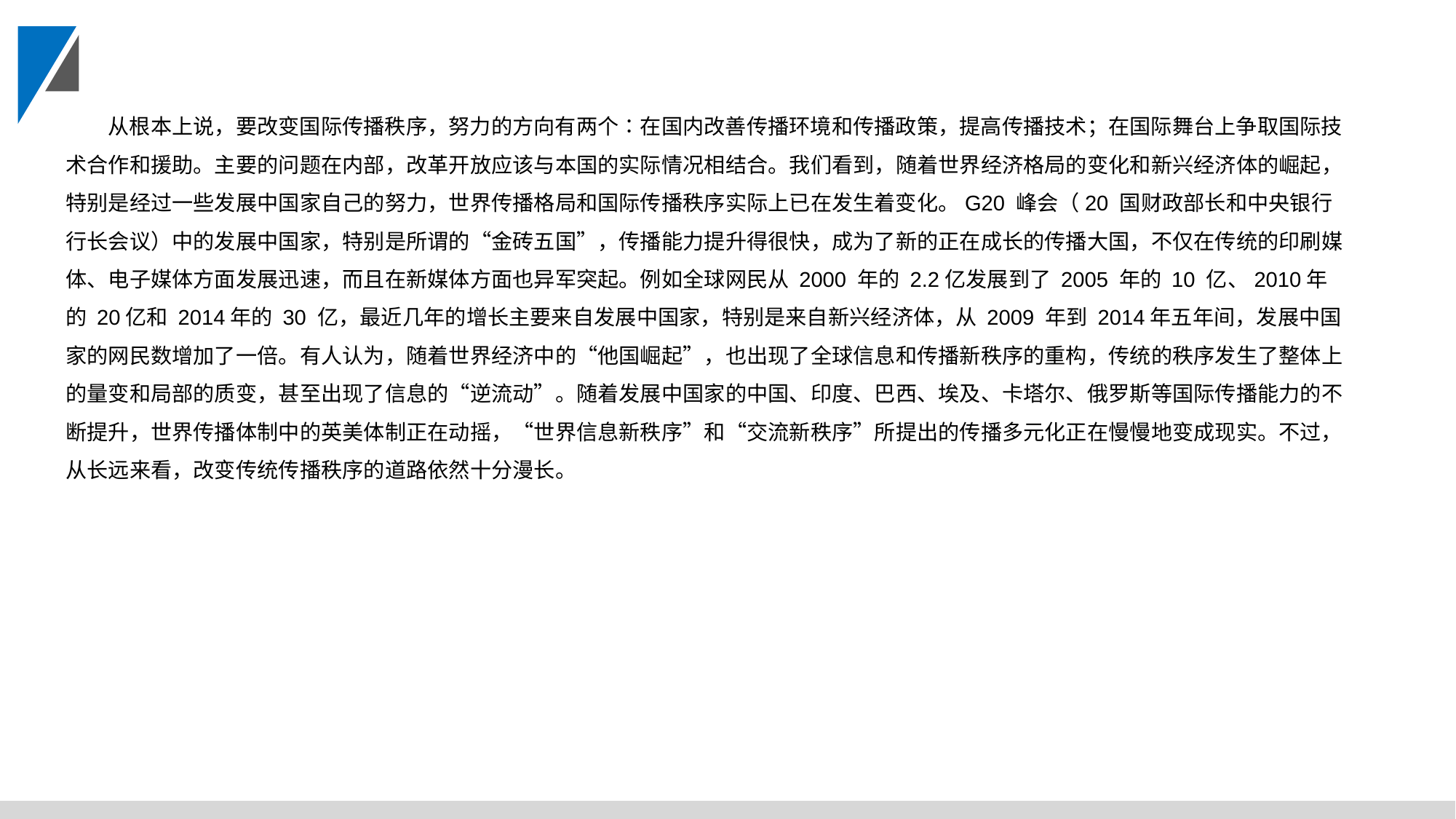

从根本上说，要改变国际传播秩序，努力的方向有两个∶在国内改善传播环境和传播政策，提高传播技术；在国际舞台上争取国际技术合作和援助。主要的问题在内部，改革开放应该与本国的实际情况相结合。我们看到，随着世界经济格局的变化和新兴经济体的崛起，特别是经过一些发展中国家自己的努力，世界传播格局和国际传播秩序实际上已在发生着变化。G20 峰会（20 国财政部长和中央银行行长会议）中的发展中国家，特别是所谓的“金砖五国”，传播能力提升得很快，成为了新的正在成长的传播大国，不仅在传统的印刷媒体、电子媒体方面发展迅速，而且在新媒体方面也异军突起。例如全球网民从 2000 年的 2.2亿发展到了 2005 年的 10 亿、2010年的 20亿和 2014年的 30 亿，最近几年的增长主要来自发展中国家，特别是来自新兴经济体，从 2009 年到 2014年五年间，发展中国家的网民数增加了一倍。有人认为，随着世界经济中的“他国崛起”，也出现了全球信息和传播新秩序的重构，传统的秩序发生了整体上的量变和局部的质变，甚至出现了信息的“逆流动”。随着发展中国家的中国、印度、巴西、埃及、卡塔尔、俄罗斯等国际传播能力的不断提升，世界传播体制中的英美体制正在动摇，“世界信息新秩序”和“交流新秩序”所提出的传播多元化正在慢慢地变成现实。不过，从长远来看，改变传统传播秩序的道路依然十分漫长。